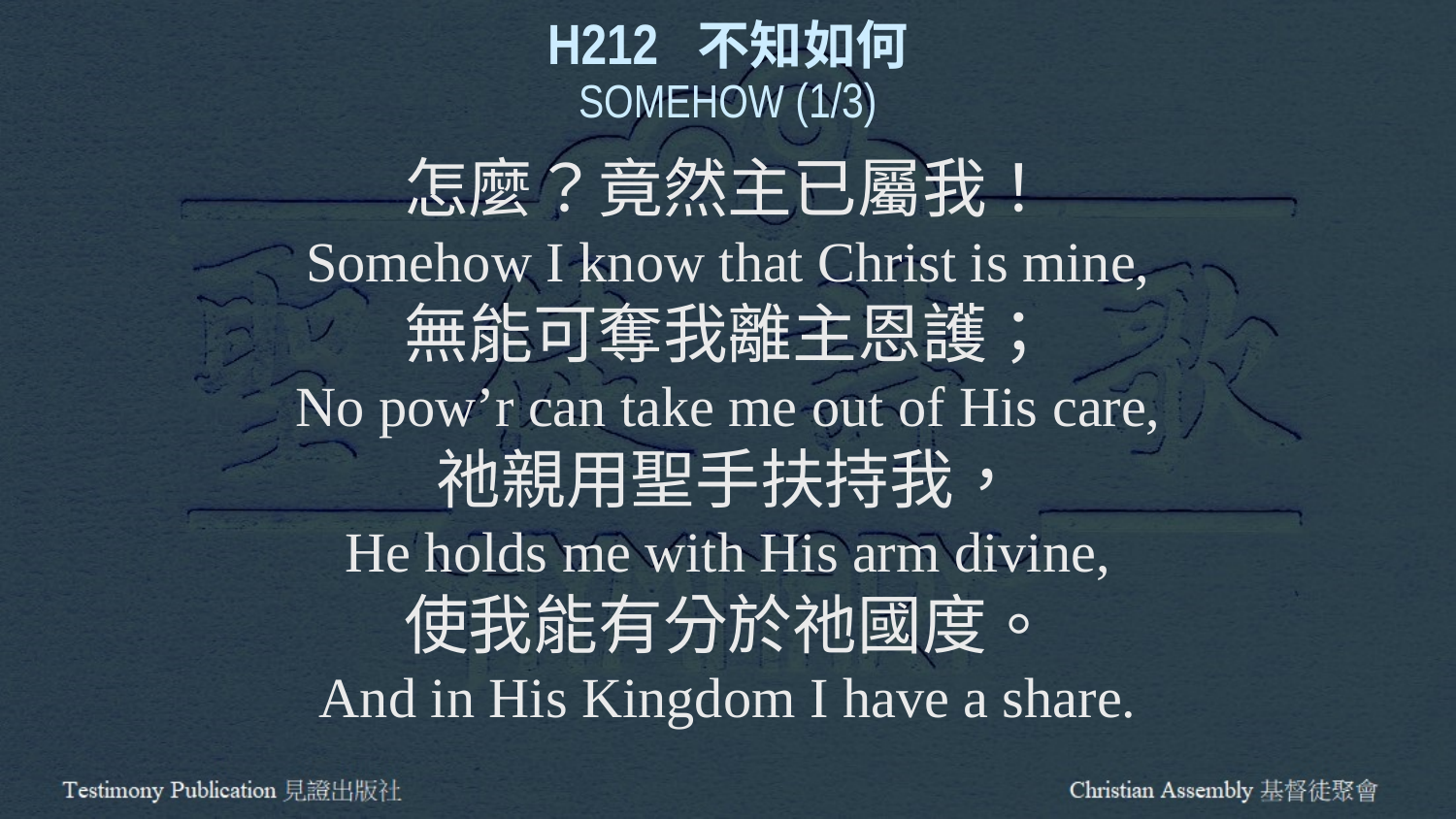

H212  不知如何
SOMEHOW (1/3)
怎麼？竟然主已屬我！
Somehow I know that Christ is mine,
無能可奪我離主恩護；
No pow’r can take me out of His care,
祂親用聖手扶持我，
He holds me with His arm divine,
使我能有分於祂國度。
And in His Kingdom I have a share.